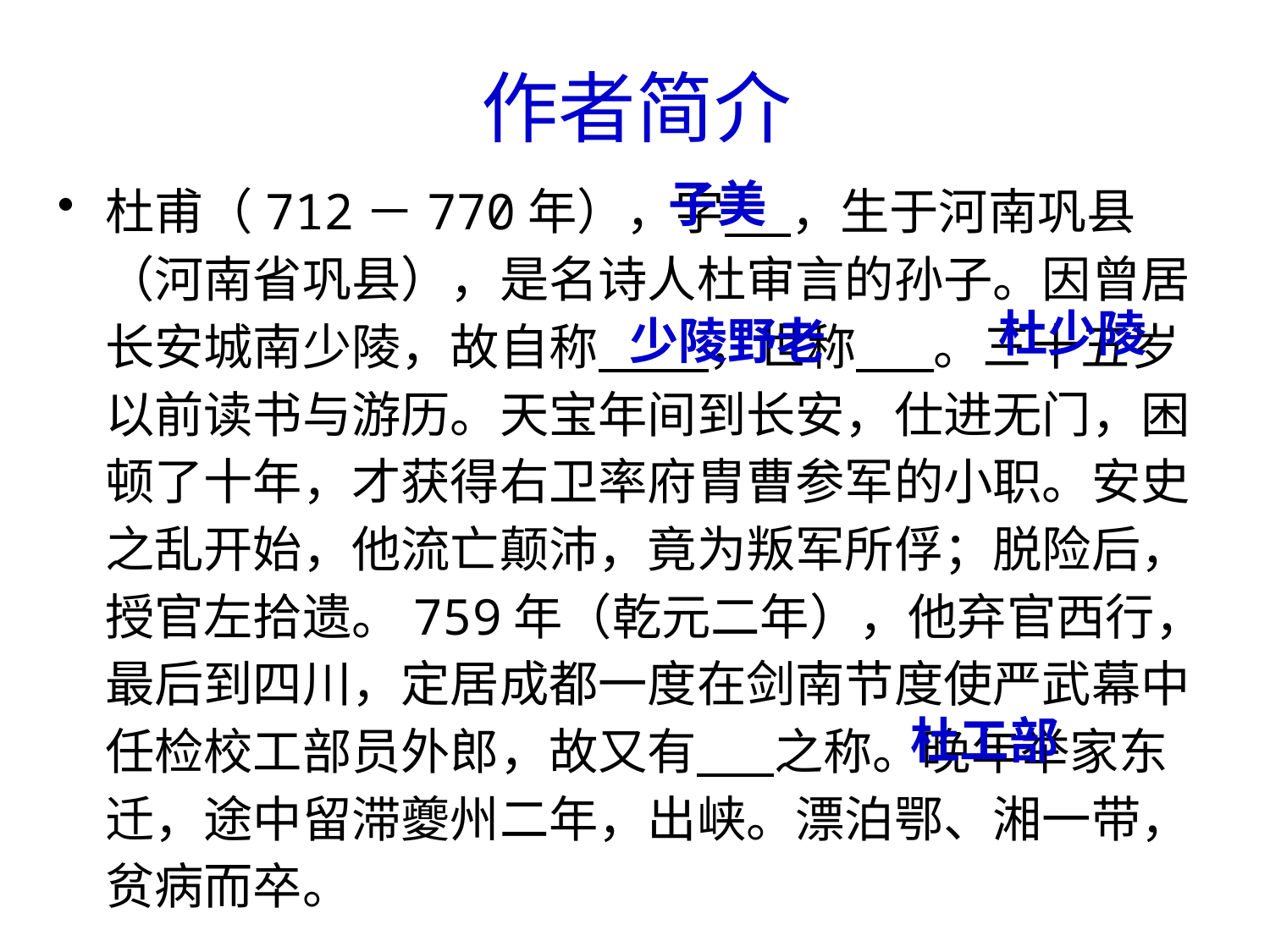

# 作者简介
杜甫（712－770年），字      ，生于河南巩县（河南省巩县），是名诗人杜审言的孙子。因曾居长安城南少陵，故自称          ，世称       。三十五岁以前读书与游历。天宝年间到长安，仕进无门，困顿了十年，才获得右卫率府胄曹参军的小职。安史之乱开始，他流亡颠沛，竟为叛军所俘；脱险后，授官左拾遗。759年（乾元二年），他弃官西行，最后到四川，定居成都一度在剑南节度使严武幕中任检校工部员外郎，故又有       之称。晚年举家东迁，途中留滞夔州二年，出峡。漂泊鄂、湘一带，贫病而卒。
子美
杜少陵
少陵野老
杜工部